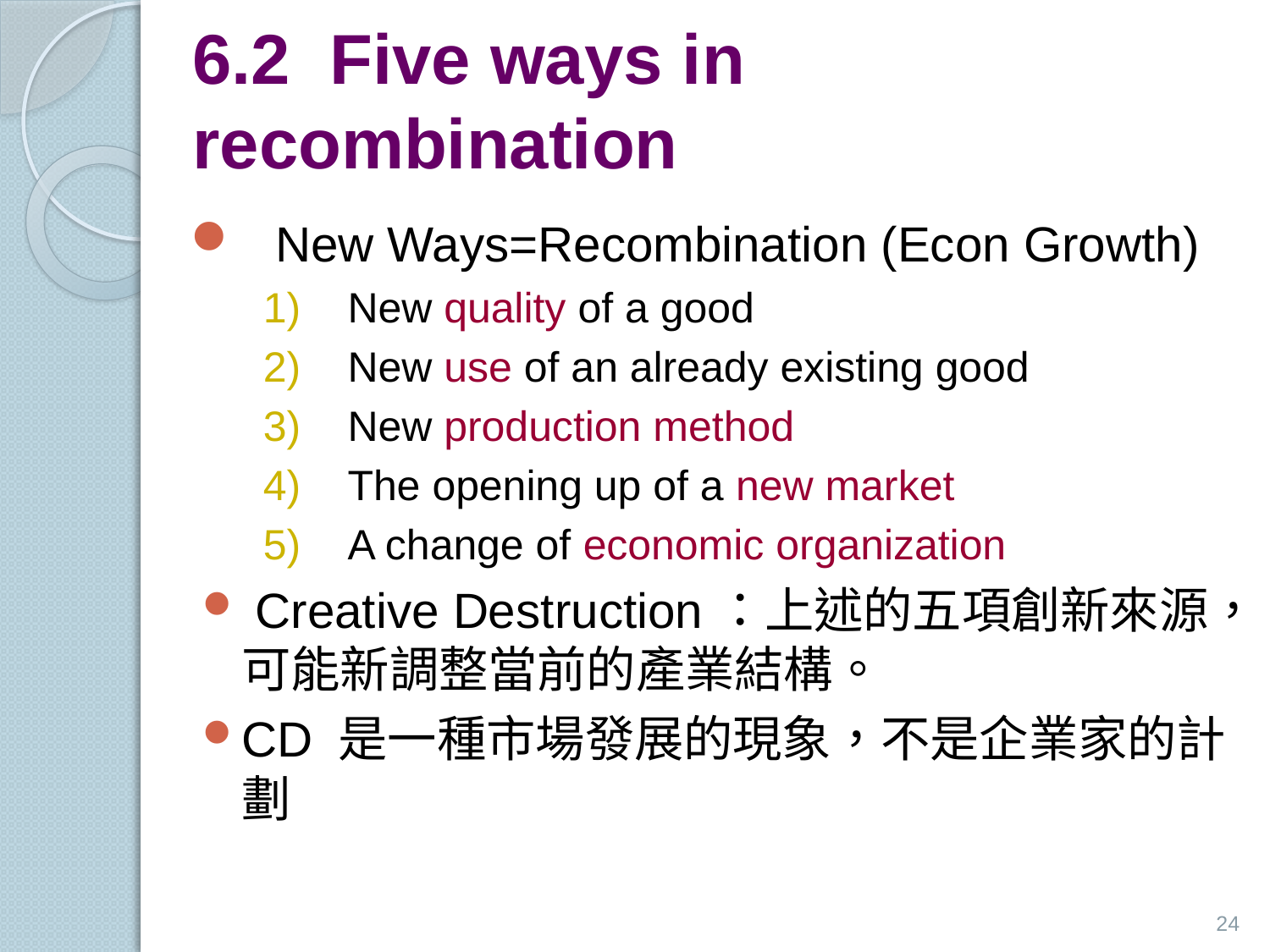

# 6.2  Five ways in recombination
New Ways=Recombination (Econ Growth)
New quality of a good
New use of an already existing good
New production method
The opening up of a new market
A change of economic organization
 Creative Destruction：上述的五項創新來源，可能新調整當前的產業結構。
CD 是一種市場發展的現象，不是企業家的計劃
24